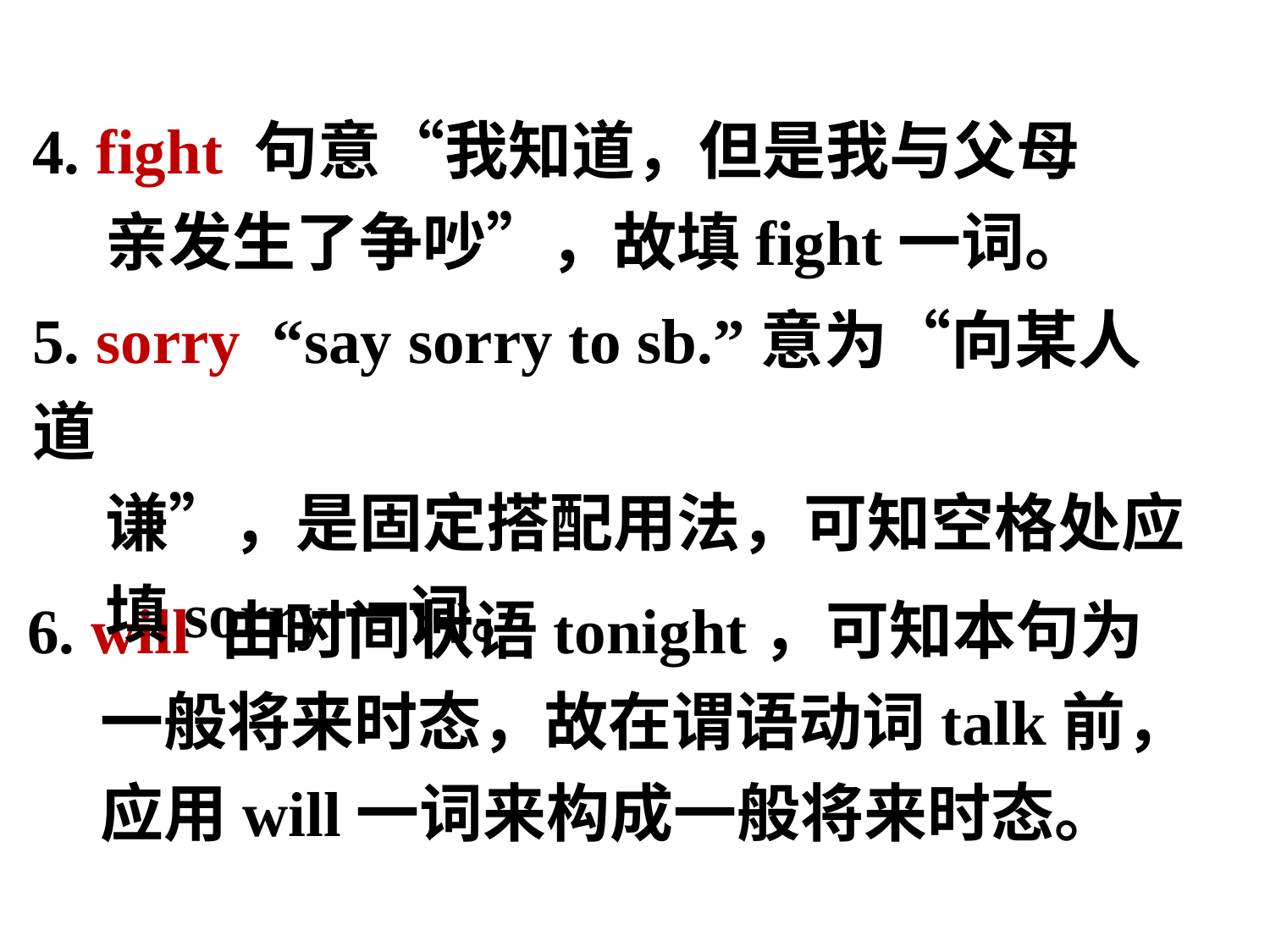

4. fight 句意“我知道，但是我与父母
    亲发生了争吵”，故填fight一词。
5. sorry  “say sorry to sb.”意为“向某人道
    谦”，是固定搭配用法，可知空格处应
    填sorry一词。
6. will 由时间状语tonight，可知本句为
    一般将来时态，故在谓语动词talk前，
    应用will一词来构成一般将来时态。